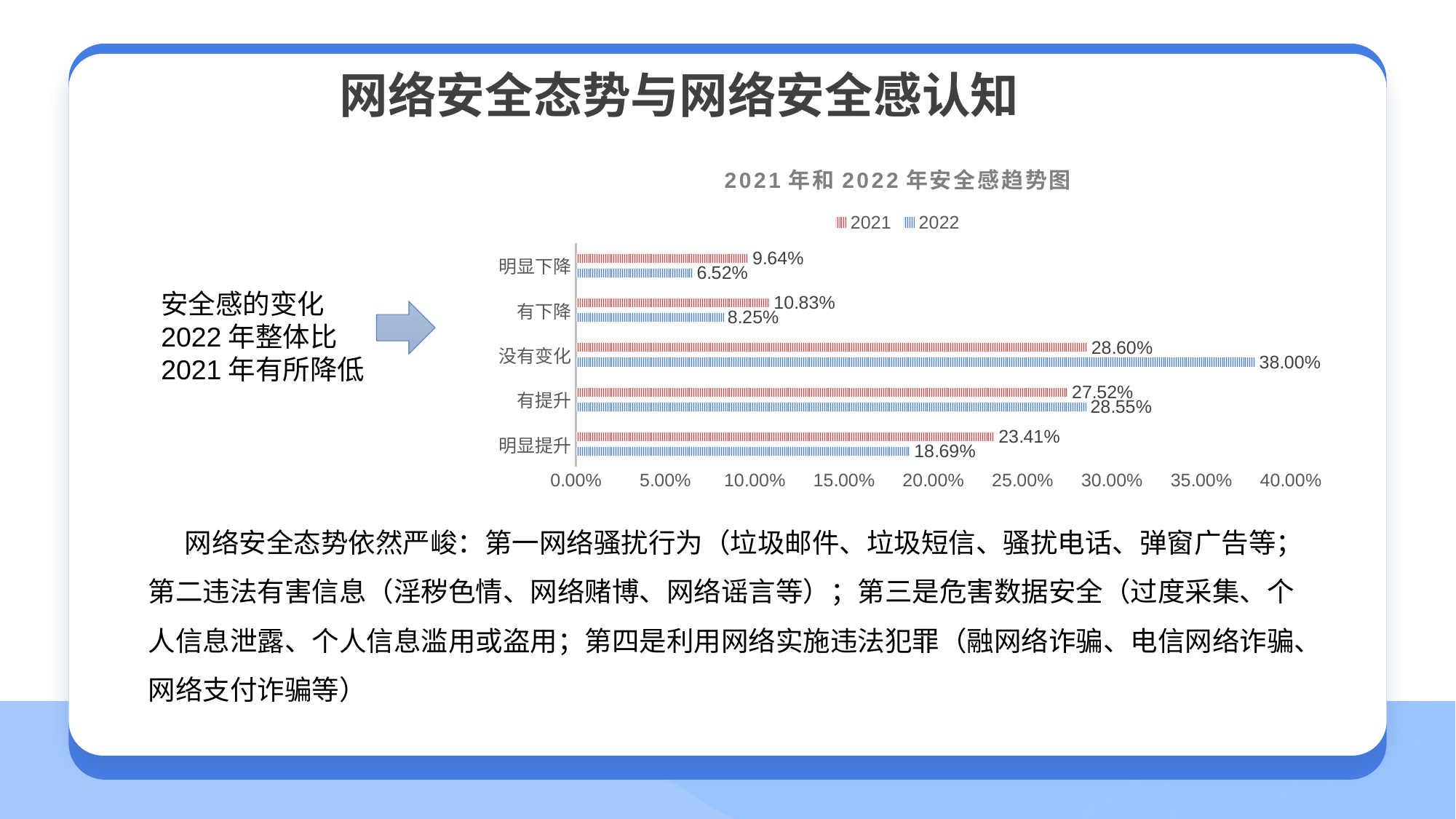

网络安全态势与网络安全感认知

### Chart: 2021年和2022年安全感趋势图

| Category | 2022 | 2021 |
|---|---|---|
| 明显提升 | 0.1869 | 0.2341 |
| 有提升 | 0.2855 | 0.2752 |
| 没有变化 | 0.38 | 0.286 |
| 有下降 | 0.0825 | 0.1083 |
| 明显下降 | 0.0652 | 0.0964 |
安全感的变化2022年整体比2021年有所降低

网络安全态势依然严峻：第一网络骚扰行为（垃圾邮件、垃圾短信、骚扰电话、弹窗广告等；第二违法有害信息（淫秽色情、网络赌博、网络谣言等）；第三是危害数据安全（过度采集、个人信息泄露、个人信息滥用或盗用；第四是利用网络实施违法犯罪（融网络诈骗、电信网络诈骗、网络支付诈骗等）